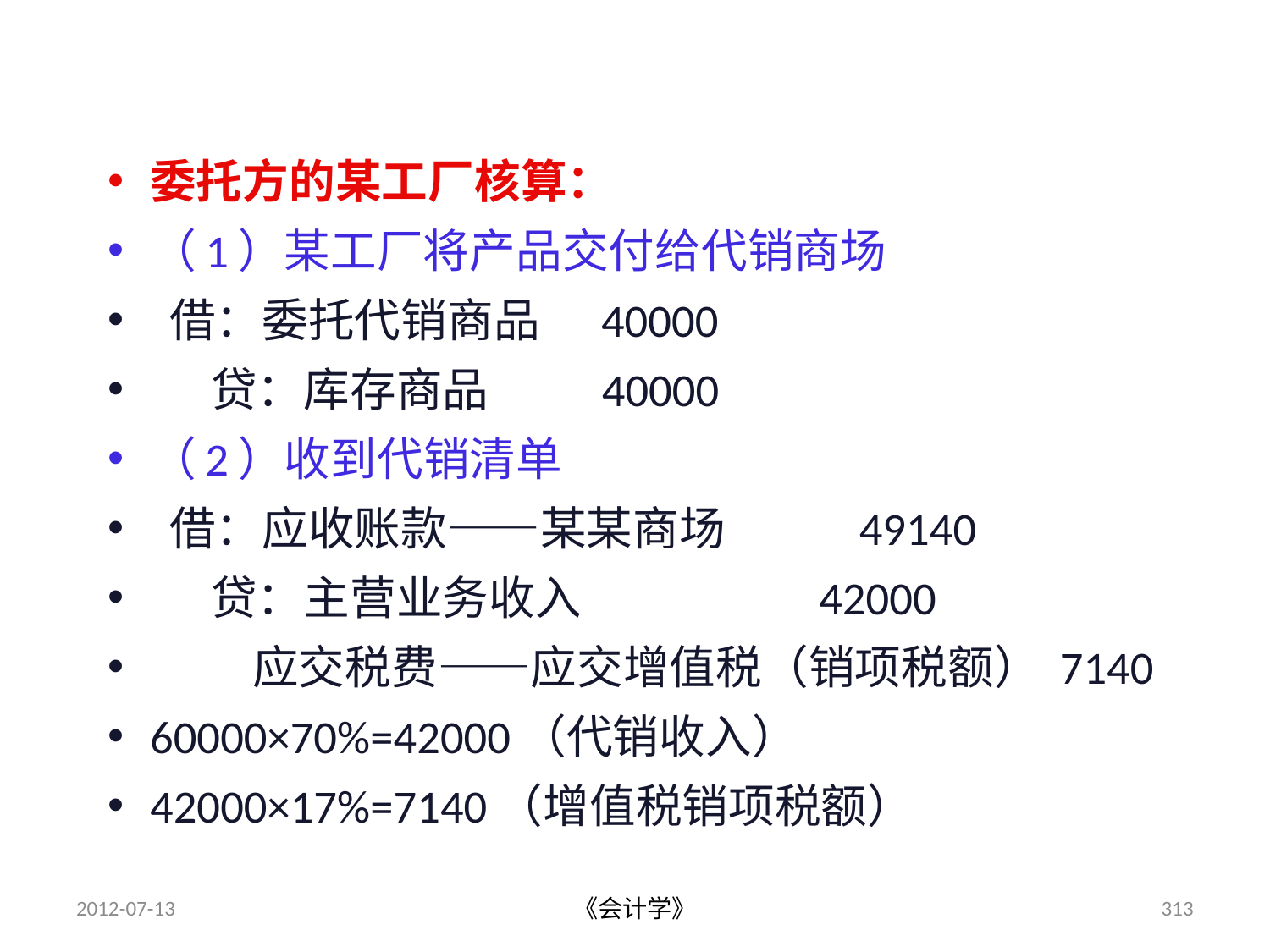

委托方的某工厂核算：
（1）某工厂将产品交付给代销商场
 借：委托代销商品     40000
     贷：库存商品          40000
（2）收到代销清单
 借：应收账款——某某商场            49140
     贷：主营业务收入                      42000
         应交税费——应交增值税（销项税额） 7140
60000×70%=42000（代销收入）
42000×17%=7140（增值税销项税额）
2012-07-13
《会计学》
313